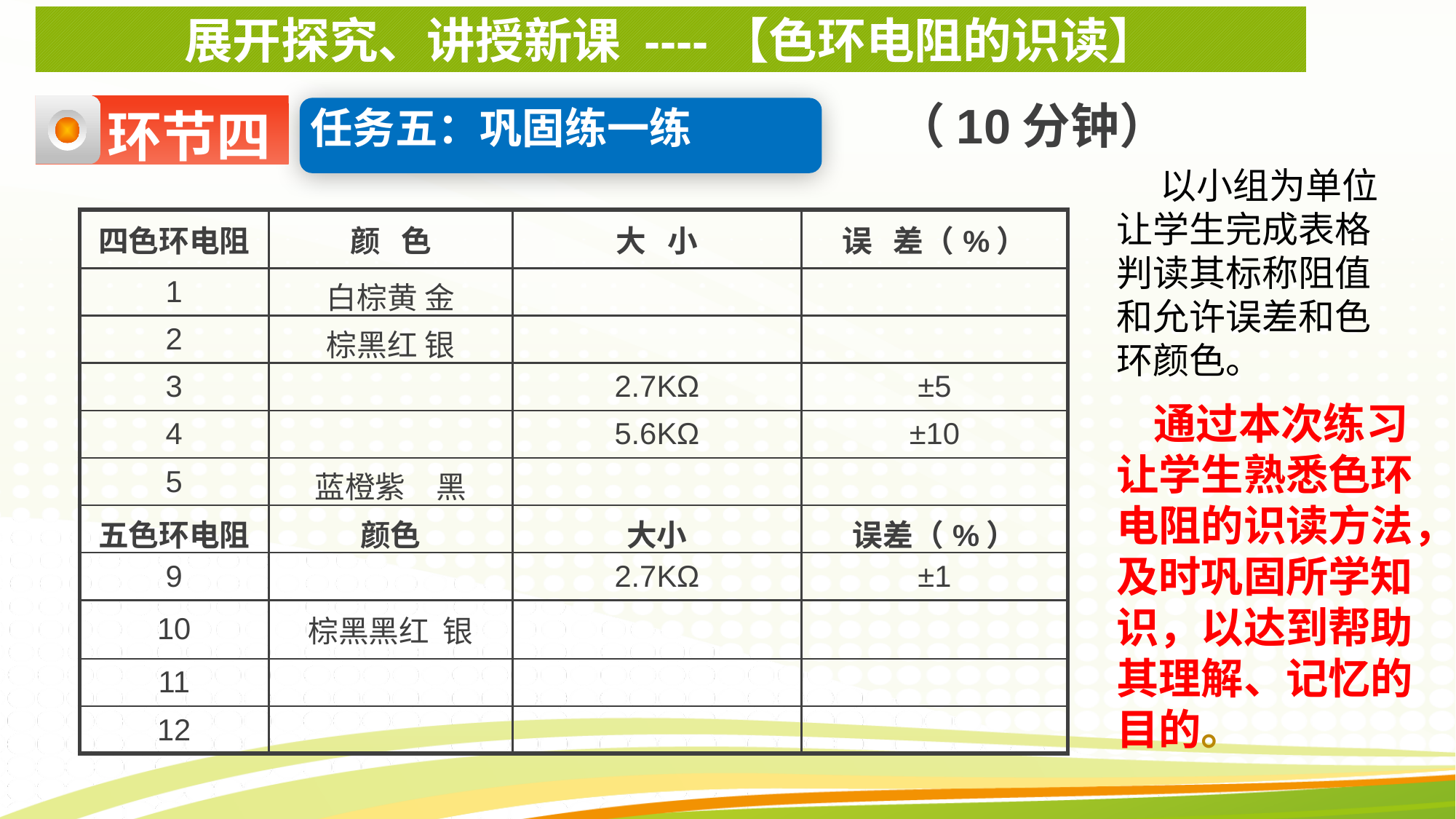

展开探究、讲授新课 ----【色环电阻的识读】
（10分钟）
任务五：巩固练一练

环节四
      以小组为单位让学生完成表格判读其标称阻值和允许误差和色环颜色。
| 四色环电阻 | 颜 色 | 大 小 | 误 差（%） |
| --- | --- | --- | --- |
| 1 | 白棕黄 金 |  |  |
| 2 | 棕黑红 银 |  |  |
| 3 |  | 2.7KΩ | ±5 |
| 4 |  | 5.6KΩ | ±10 |
| 5 | 蓝橙紫　黑 |  |  |
| 五色环电阻 | 颜色 | 大小 | 误差（%） |
| 9 |  | 2.7KΩ | ±1 |
| 10 | 棕黑黑红 银 |  |  |
| 11 |  |  |  |
| 12 |  |  |  |
     通过本次练习让学生熟悉色环电阻的识读方法，及时巩固所学知识，以达到帮助其理解、记忆的目的。